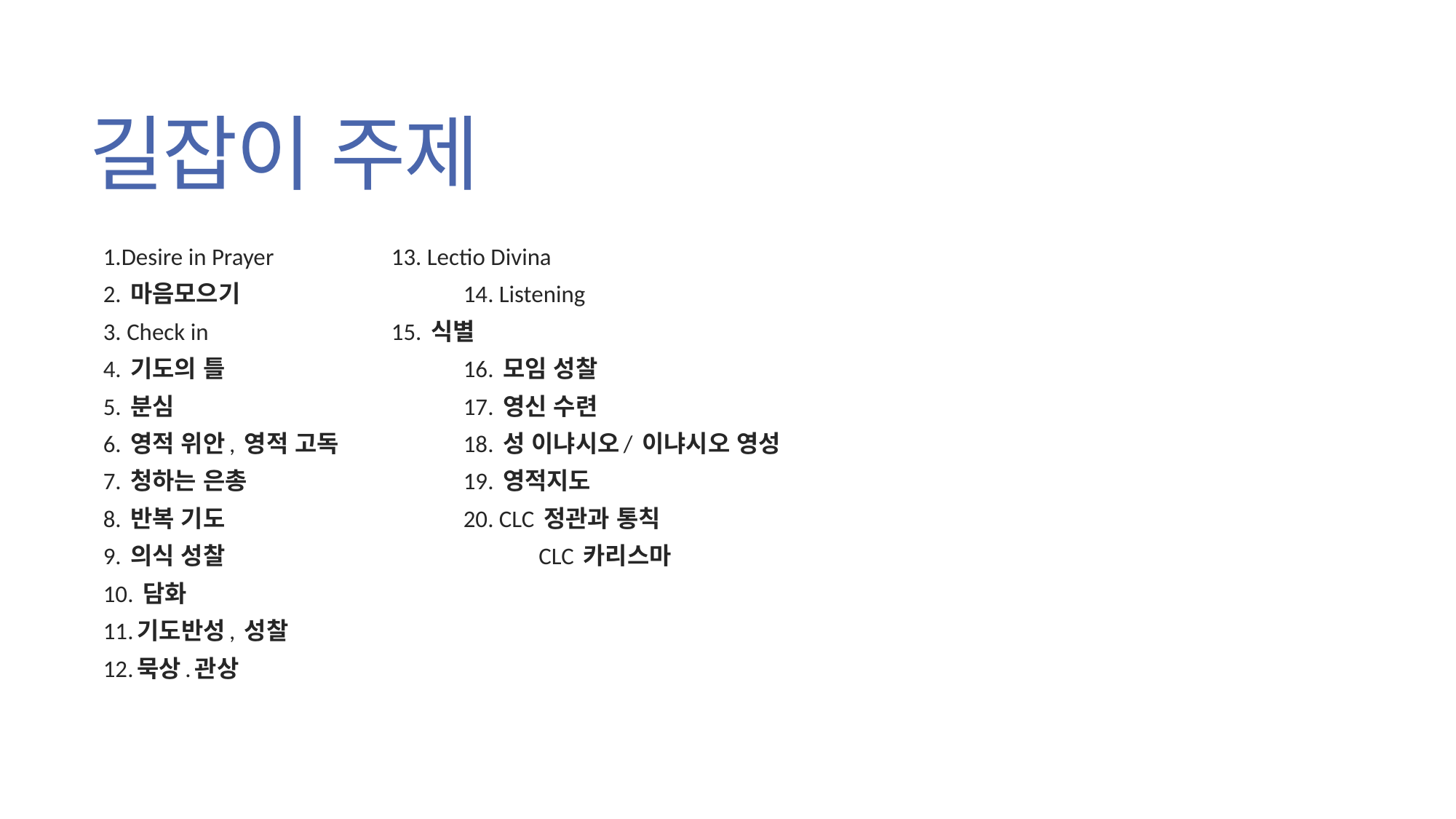

# 길잡이 주제
1.Desire in Prayer                     	13. Lectio Divina
2. 마음모으기                              	14. Listening
3. Check in                              	15. 식별
4. 기도의 틀                              	16. 모임 성찰
5. 분심                                        	17. 영신 수련
6. 영적 위안, 영적 고독              	18. 성 이냐시오/ 이냐시오 영성
7. 청하는 은총                            	19. 영적지도
8. 반복 기도                                	20. CLC 정관과 통칙
9. 의식 성찰                                              CLC 카리스마
10. 담화
11.기도반성, 성찰
12.묵상.관상